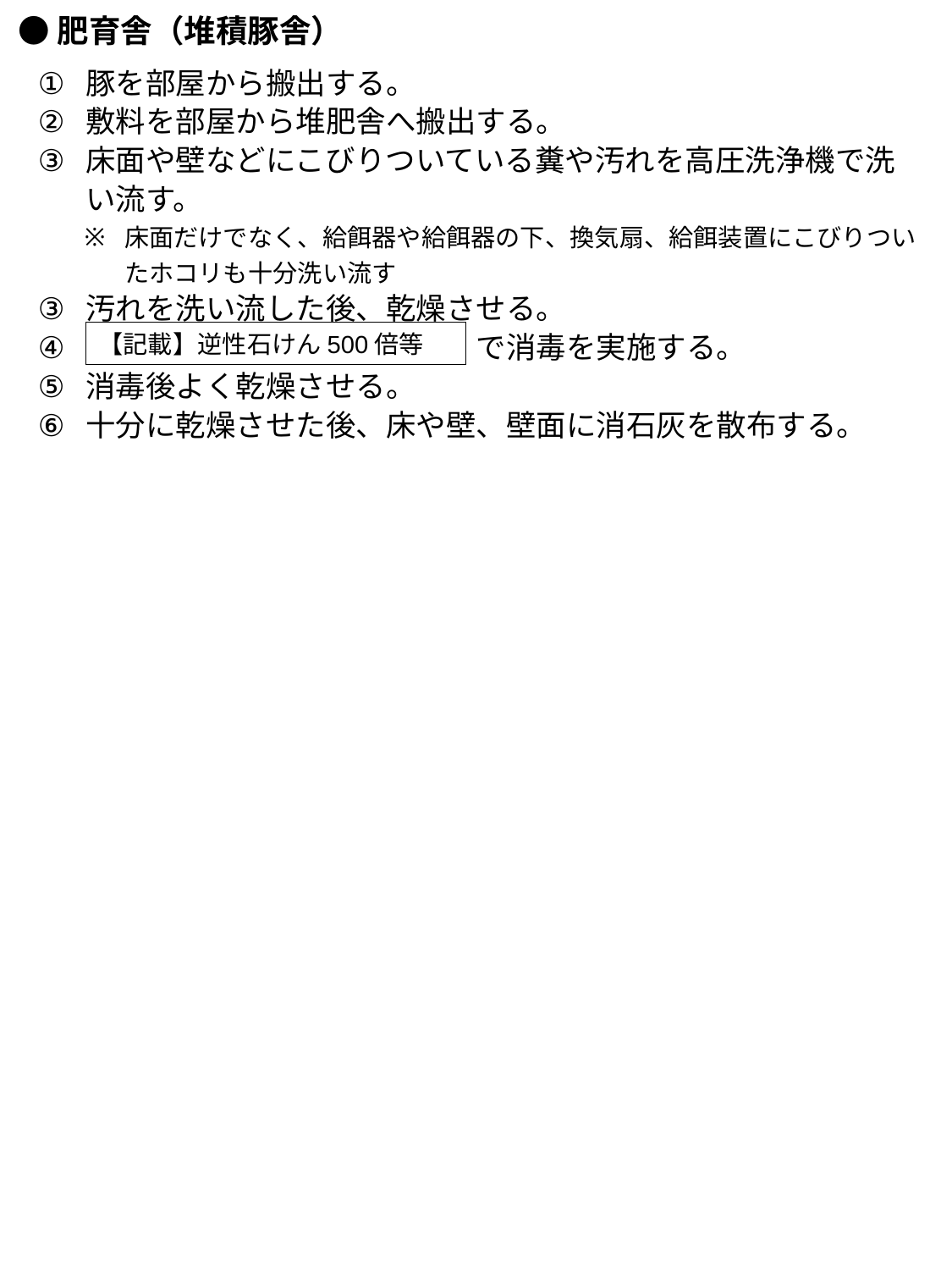

●肥育舎（堆積豚舎）
豚を部屋から搬出する。
敷料を部屋から堆肥舎へ搬出する。
床面や壁などにこびりついている糞や汚れを高圧洗浄機で洗い流す。
床面だけでなく、給餌器や給餌器の下、換気扇、給餌装置にこびりついたホコリも十分洗い流す
汚れを洗い流した後、乾燥させる。
　　　　　　　　　　　　　で消毒を実施する。
消毒後よく乾燥させる。
十分に乾燥させた後、床や壁、壁面に消石灰を散布する。
【記載】逆性石けん500倍等